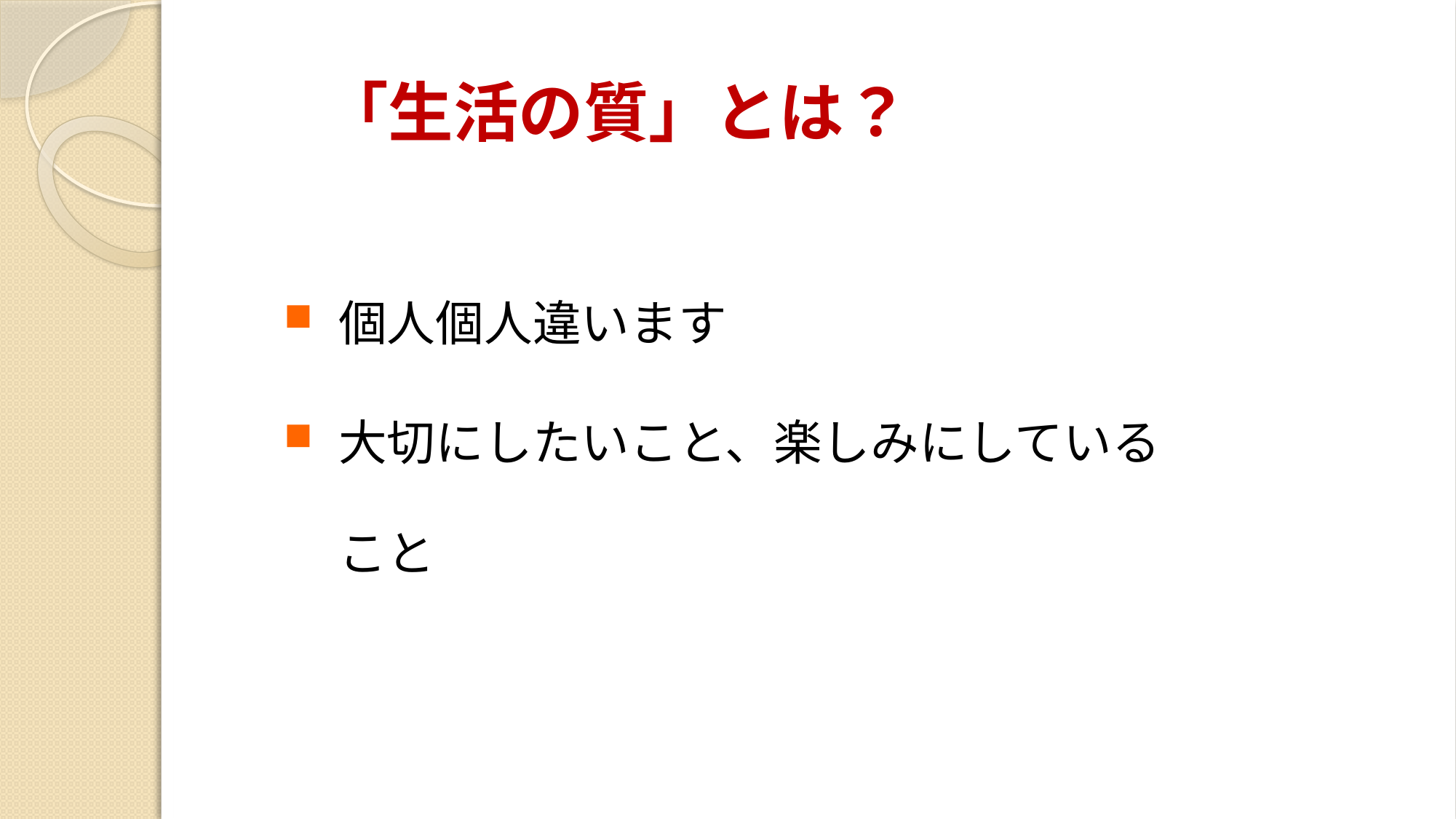

# 「生活の質」とは？
個人個人違います
大切にしたいこと、楽しみにしていること